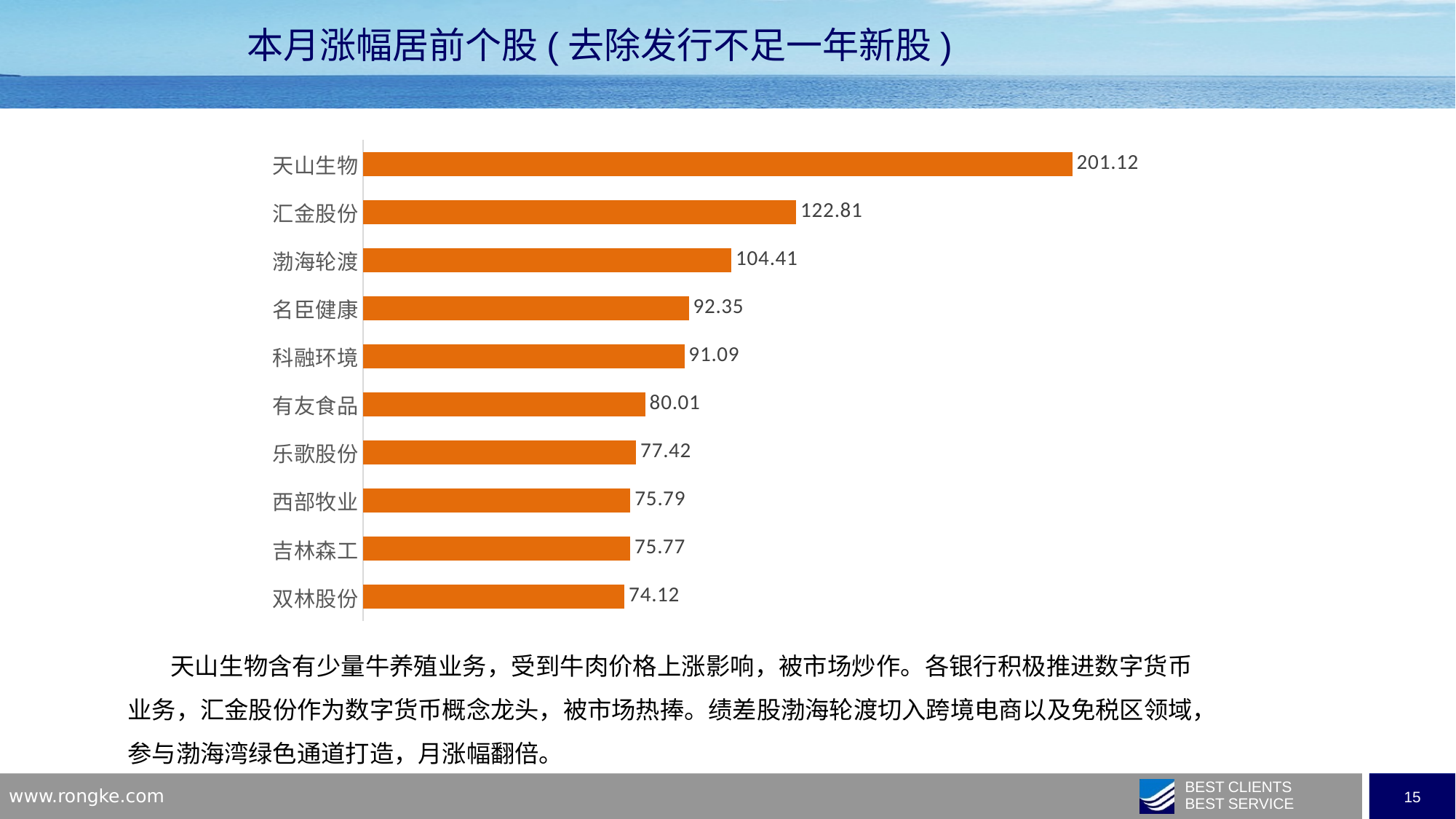

本月涨幅居前个股(去除发行不足一年新股)

### Chart

| Category |  |
|---|---|
| 双林股份 | 74.1197 |
| 吉林森工 | 75.772 |
| 西部牧业 | 75.7881 |
| 乐歌股份 | 77.4194 |
| 有友食品 | 80.0106 |
| 科融环境 | 91.0931 |
| 名臣健康 | 92.348 |
| 渤海轮渡 | 104.4135 |
| 汇金股份 | 122.8122 |
| 天山生物 | 201.1236 |
天山生物含有少量牛养殖业务，受到牛肉价格上涨影响，被市场炒作。各银行积极推进数字货币业务，汇金股份作为数字货币概念龙头，被市场热捧。绩差股渤海轮渡切入跨境电商以及免税区领域，参与渤海湾绿色通道打造，月涨幅翻倍。